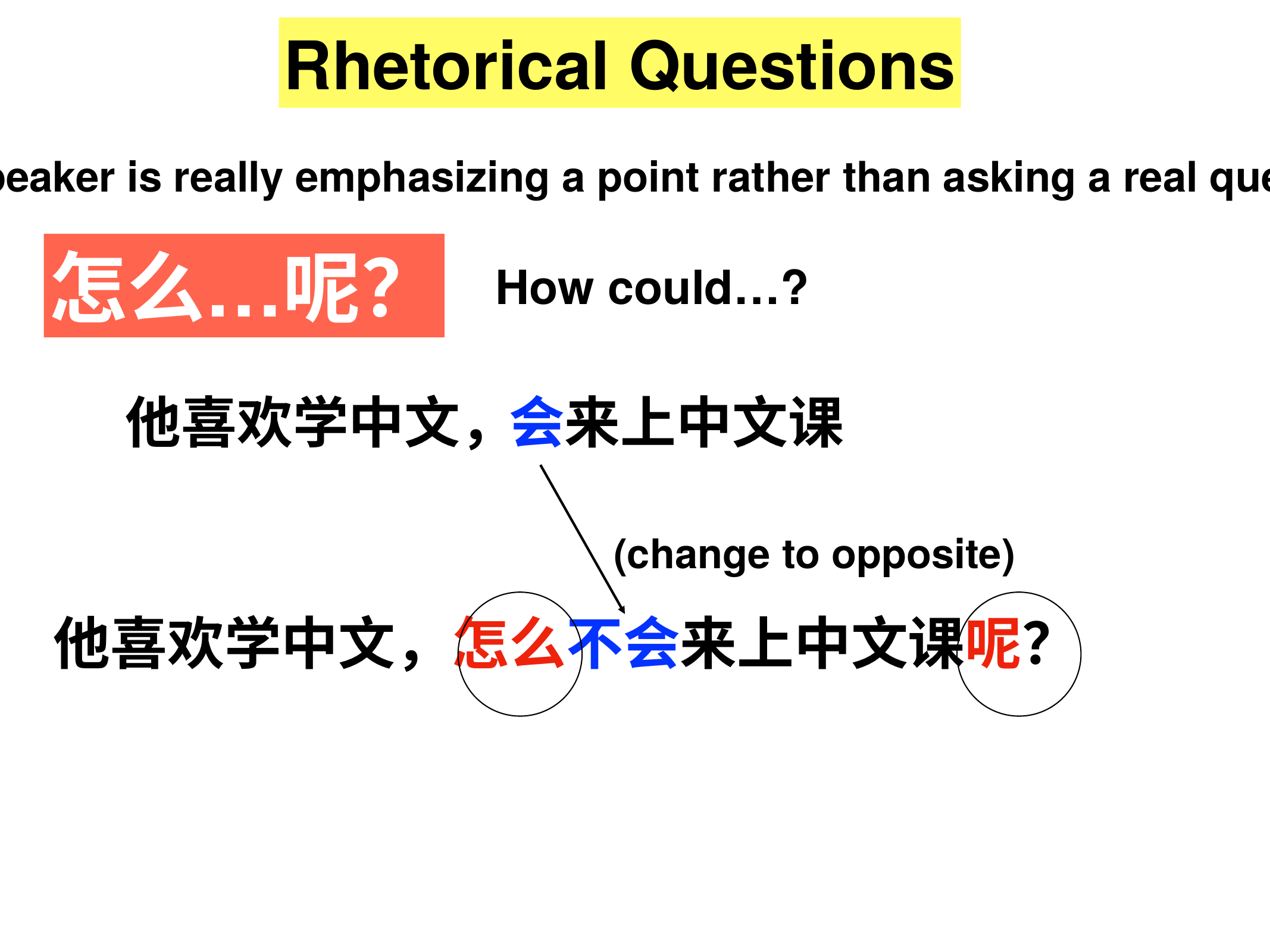

Rhetorical Questions
The speaker is really emphasizing a point rather than asking a real question.
怎么…呢？
How could…?
他喜欢学中文，
会来上中文课

(change to opposite)

他喜欢学中文，怎么不会来上中文课呢？